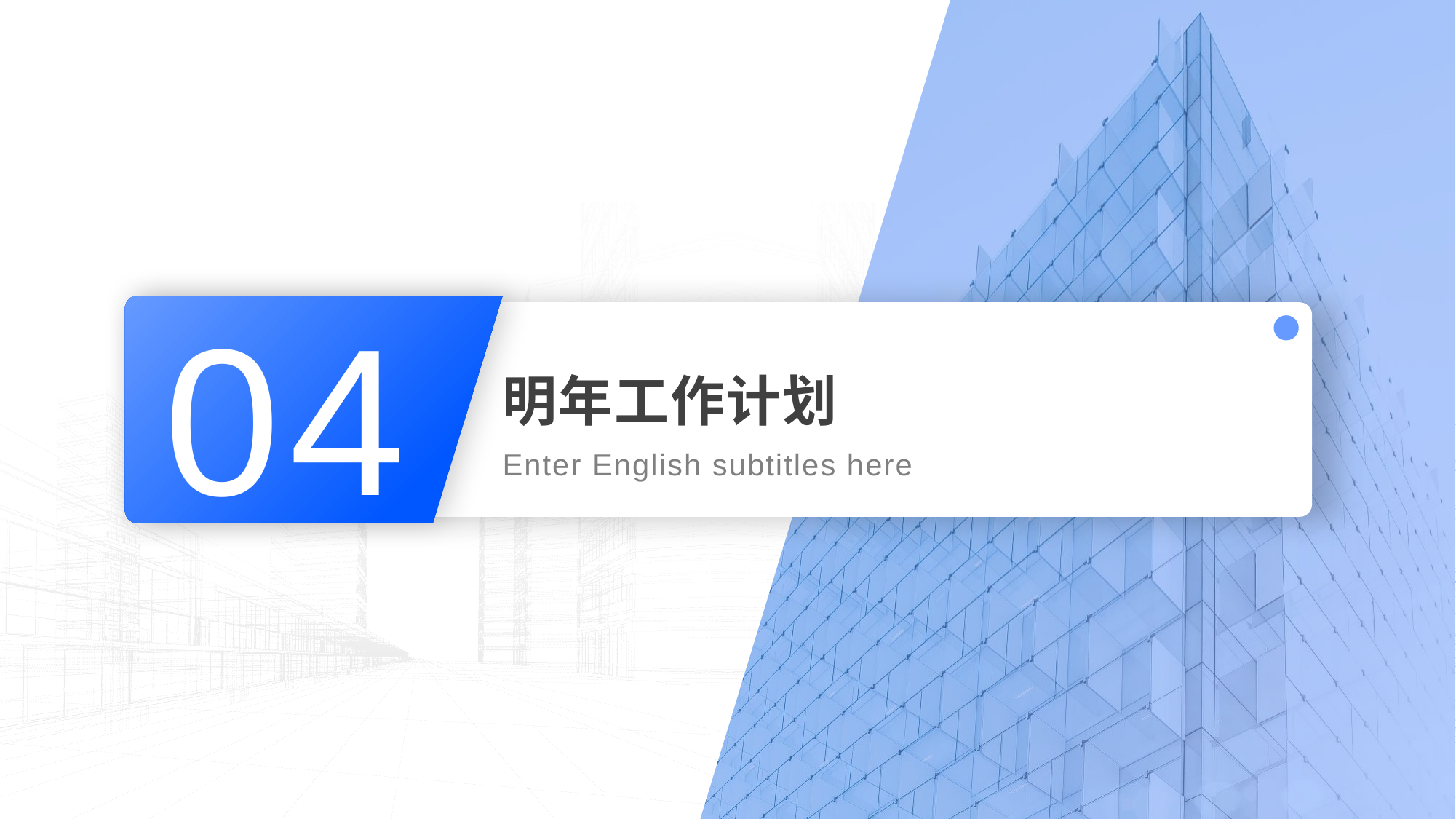

04
# 明年工作计划
Enter English subtitles here